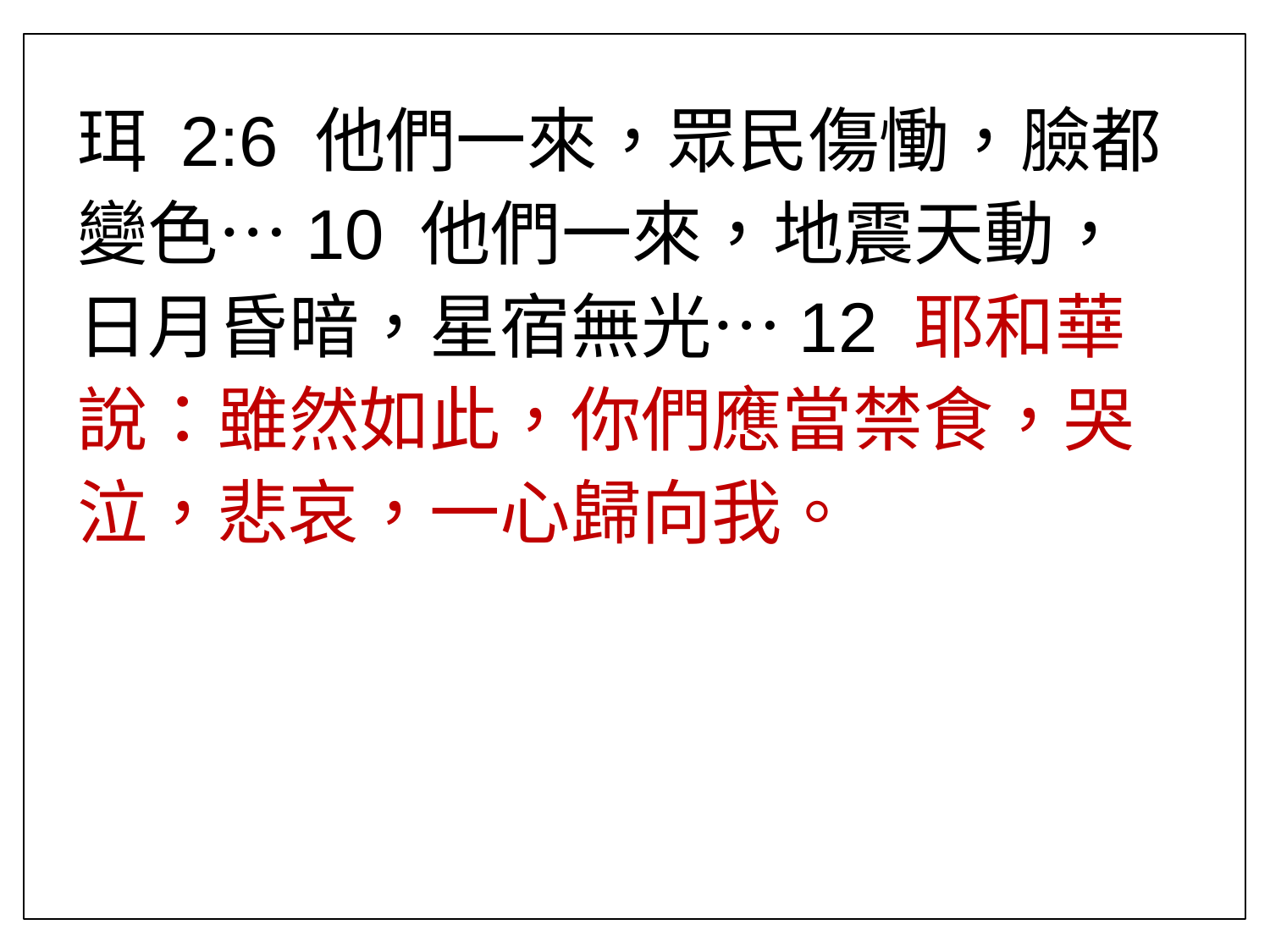

珥 2:6 他們一來，眾民傷慟，臉都變色…10 他們一來，地震天動，日月昏暗，星宿無光…12 耶和華說：雖然如此，你們應當禁食，哭泣，悲哀，一心歸向我。